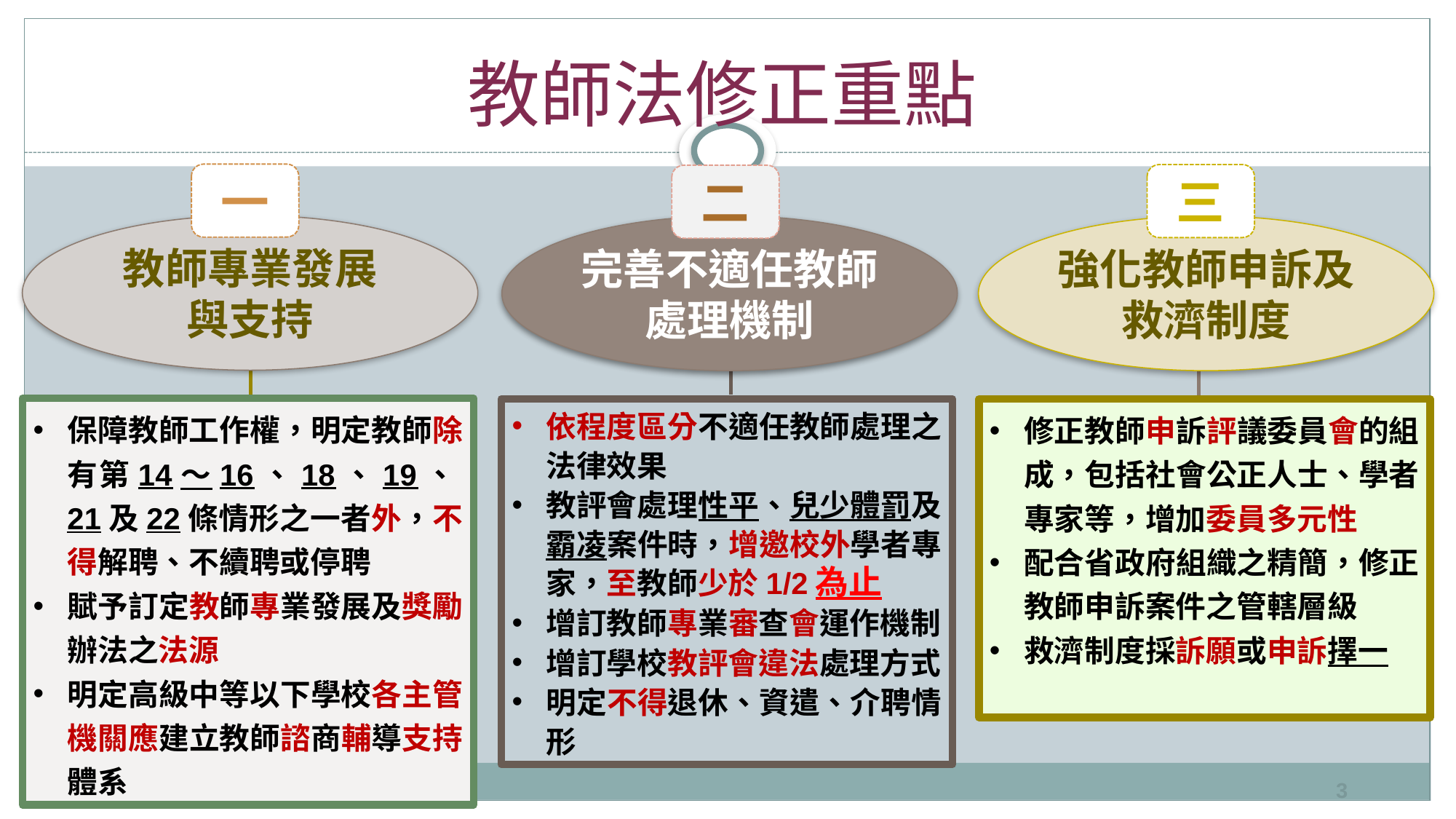

# 教師法修正重點
一
三
二
教師專業發展
與支持
完善不適任教師處理機制
強化教師申訴及救濟制度
保障教師工作權，明定教師除有第14～16、18、19、21及22條情形之一者外，不得解聘、不續聘或停聘
賦予訂定教師專業發展及獎勵辦法之法源
明定高級中等以下學校各主管機關應建立教師諮商輔導支持體系
依程度區分不適任教師處理之法律效果
教評會處理性平、兒少體罰及霸凌案件時，增邀校外學者專家，至教師少於1/2為止
增訂教師專業審查會運作機制
增訂學校教評會違法處理方式
明定不得退休、資遣、介聘情形
修正教師申訴評議委員會的組成，包括社會公正人士、學者專家等，增加委員多元性
配合省政府組織之精簡，修正教師申訴案件之管轄層級
救濟制度採訴願或申訴擇一

3